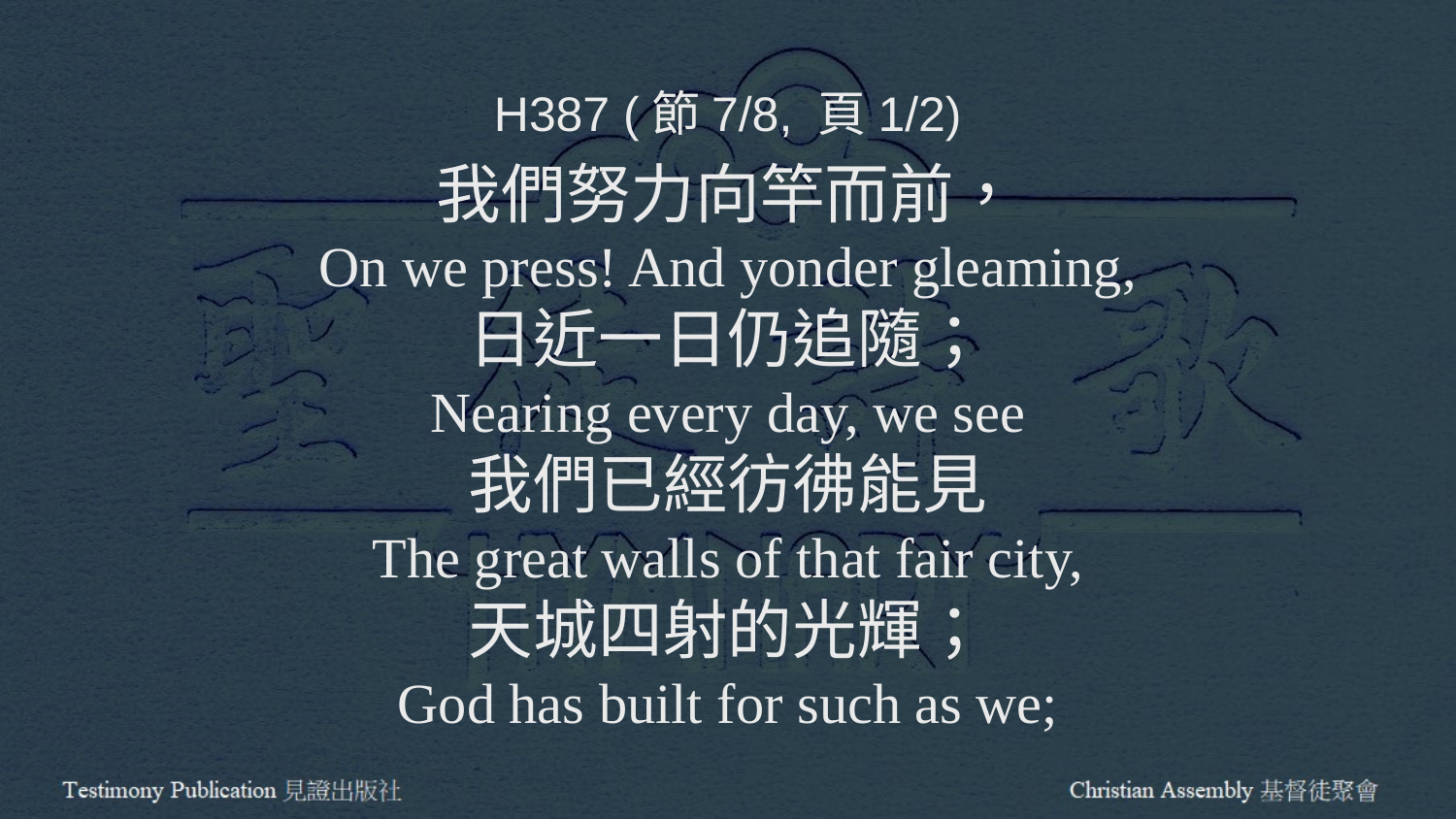

H387 (節7/8, 頁1/2)
我們努力向竿而前，
On we press! And yonder gleaming,
日近一日仍追隨；
Nearing every day, we see
我們已經彷彿能見
The great walls of that fair city,
天城四射的光輝；
God has built for such as we;